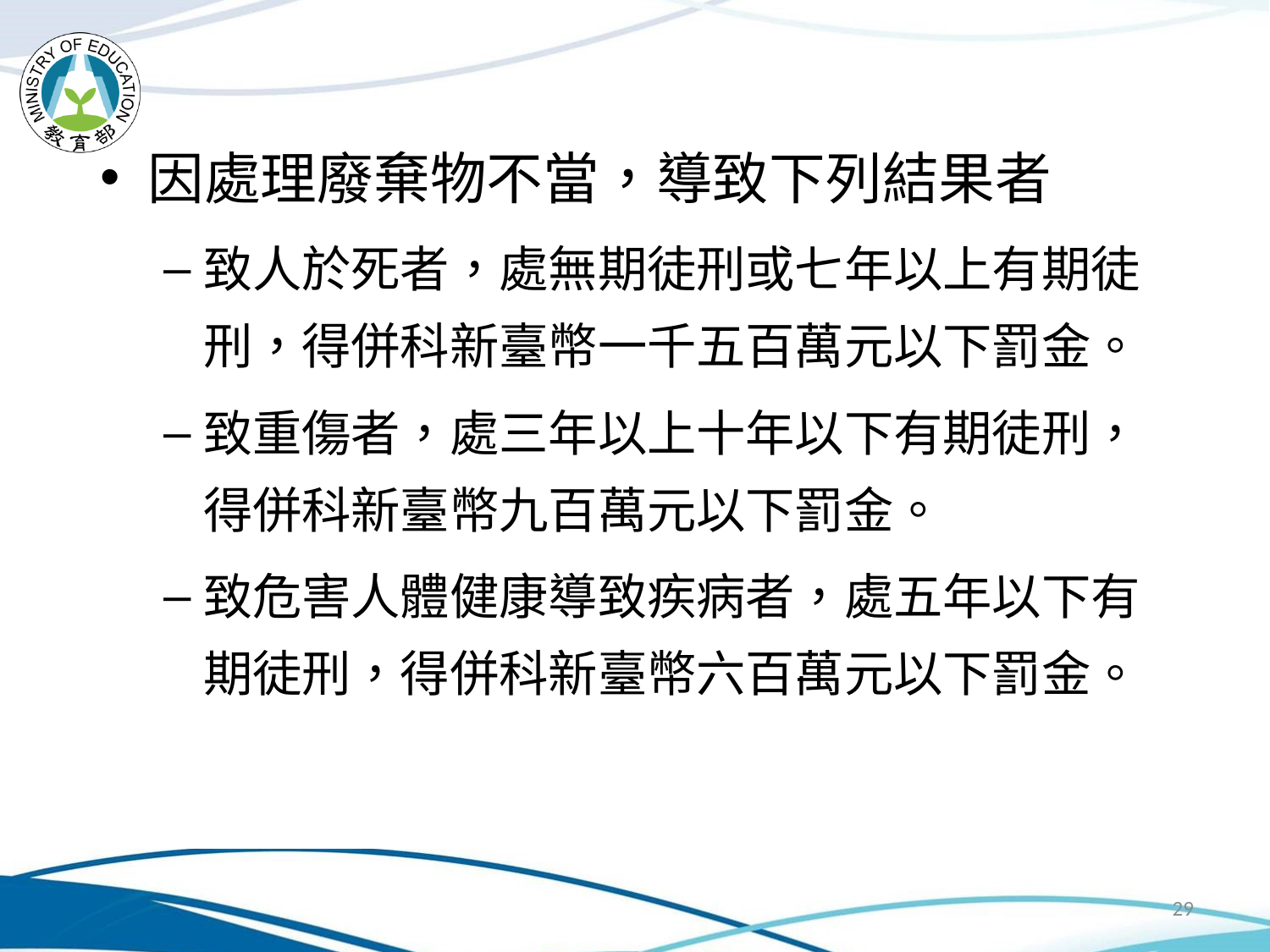

#
因處理廢棄物不當，導致下列結果者
致人於死者，處無期徒刑或七年以上有期徒刑，得併科新臺幣一千五百萬元以下罰金。
致重傷者，處三年以上十年以下有期徒刑，得併科新臺幣九百萬元以下罰金。
致危害人體健康導致疾病者，處五年以下有期徒刑，得併科新臺幣六百萬元以下罰金。
29